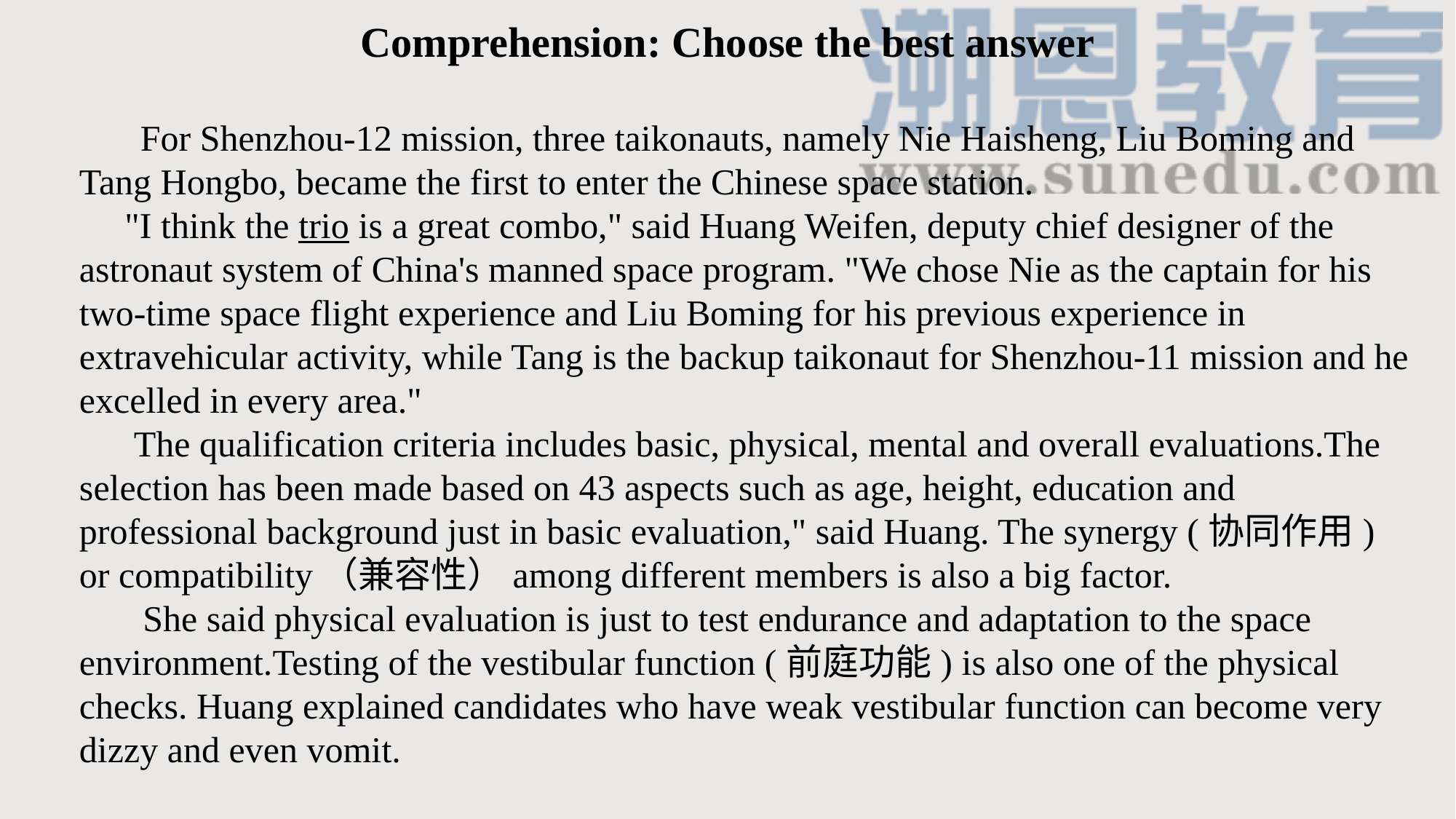

Comprehension: Choose the best answer
        For Shenzhou-12 mission, three taikonauts, namely Nie Haisheng, Liu Boming and Tang Hongbo, became the first to enter the Chinese space station.
     "I think the trio is a great combo," said Huang Weifen, deputy chief designer of the astronaut system of China's manned space program. "We chose Nie as the captain for his two-time space flight experience and Liu Boming for his previous experience in extravehicular activity, while Tang is the backup taikonaut for Shenzhou-11 mission and he excelled in every area."
      The qualification criteria includes basic, physical, mental and overall evaluations.The selection has been made based on 43 aspects such as age, height, education and professional background just in basic evaluation," said Huang. The synergy (协同作用) or compatibility（兼容性）among different members is also a big factor.
       She said physical evaluation is just to test endurance and adaptation to the space environment.Testing of the vestibular function (前庭功能) is also one of the physical checks. Huang explained candidates who have weak vestibular function can become very dizzy and even vomit.